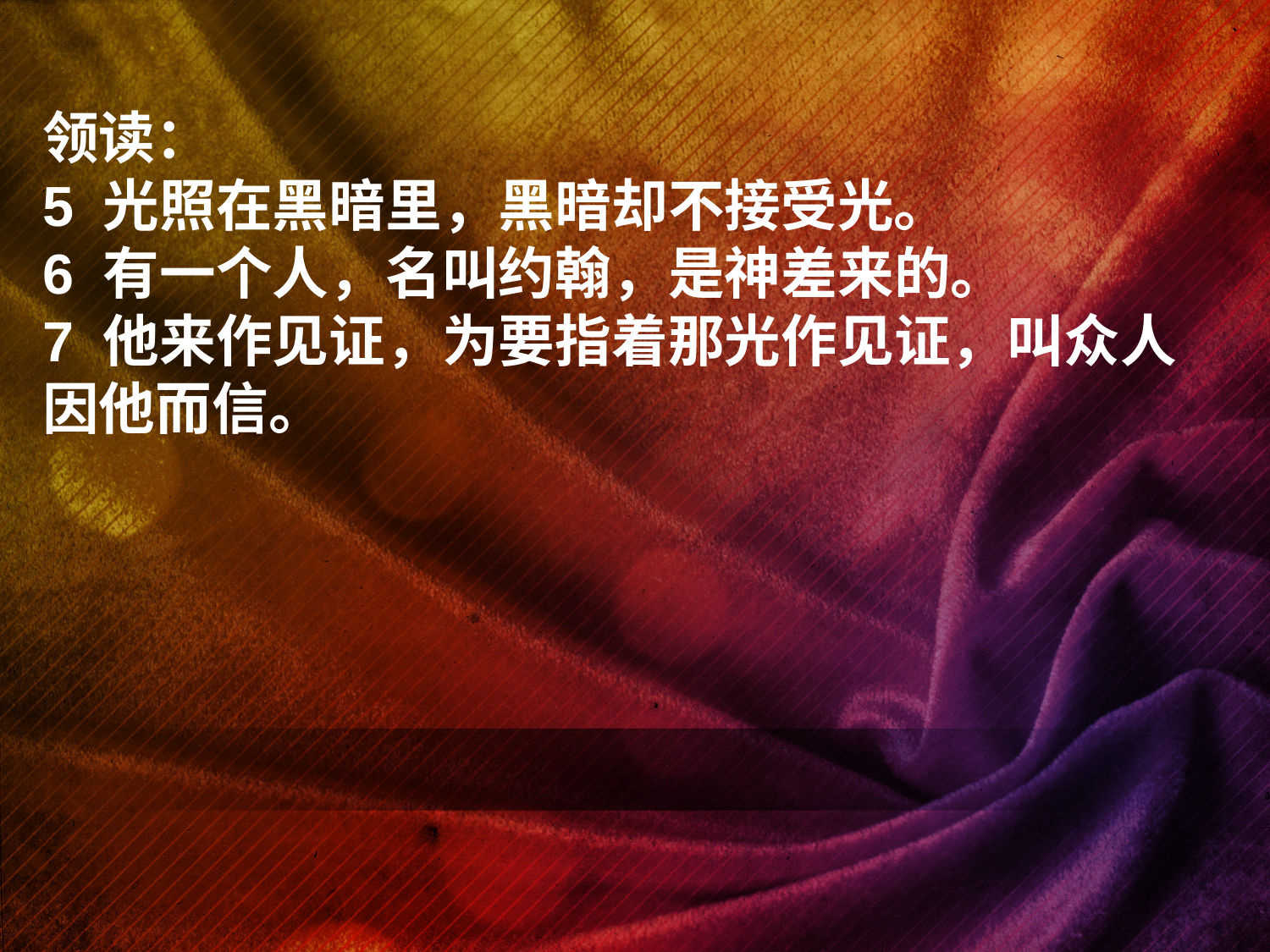

领读：
5 光照在黑暗里，黑暗却不接受光。
6 有一个人，名叫约翰，是神差来的。
7 他来作见证，为要指着那光作见证，叫众人因他而信。